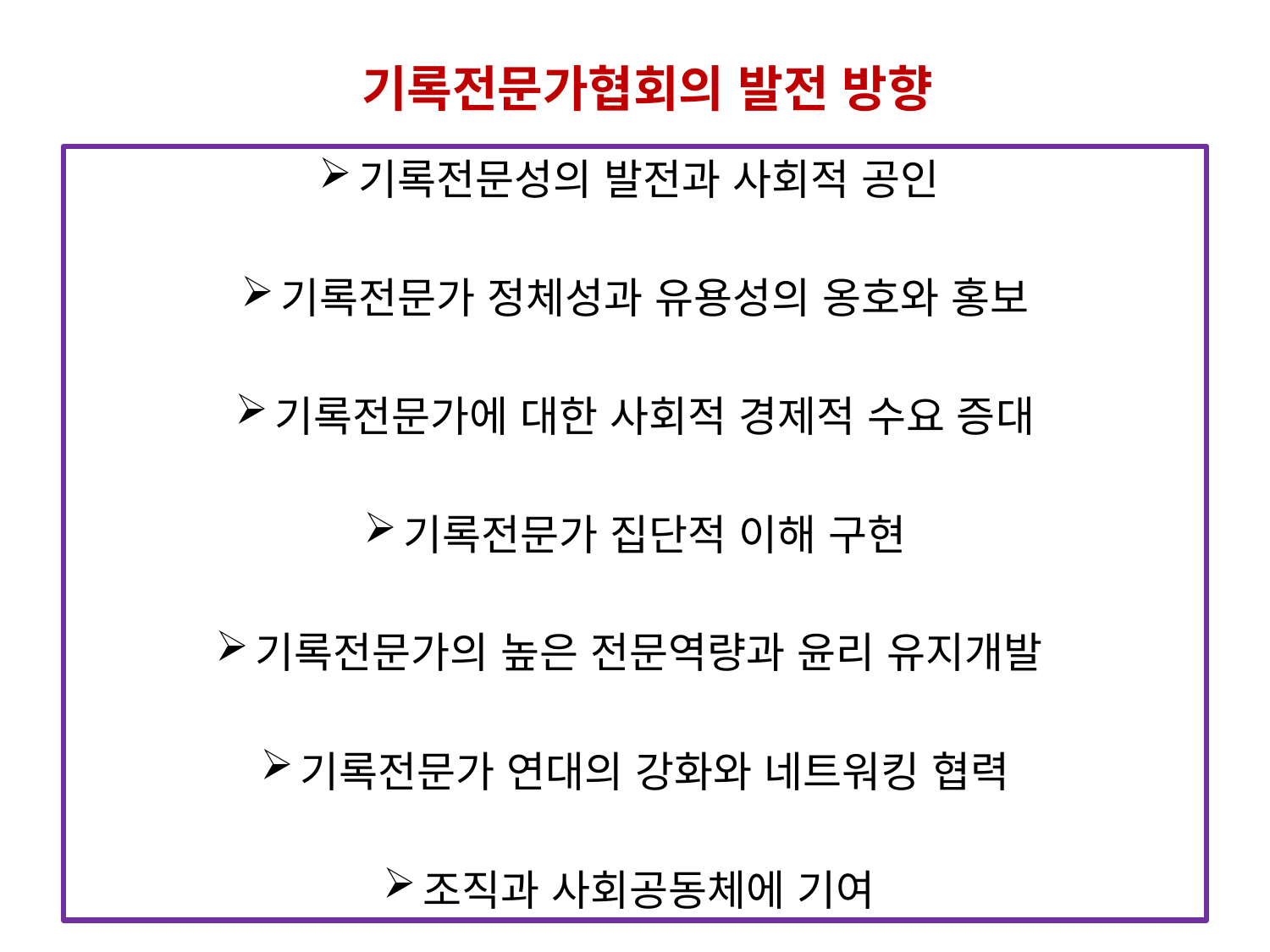

# 기록전문가협회의 발전 방향
기록전문성의 발전과 사회적 공인

기록전문가 정체성과 유용성의 옹호와 홍보

기록전문가에 대한 사회적 경제적 수요 증대

기록전문가 집단적 이해 구현

기록전문가의 높은 전문역량과 윤리 유지개발

기록전문가 연대의 강화와 네트워킹 협력

조직과 사회공동체에 기여